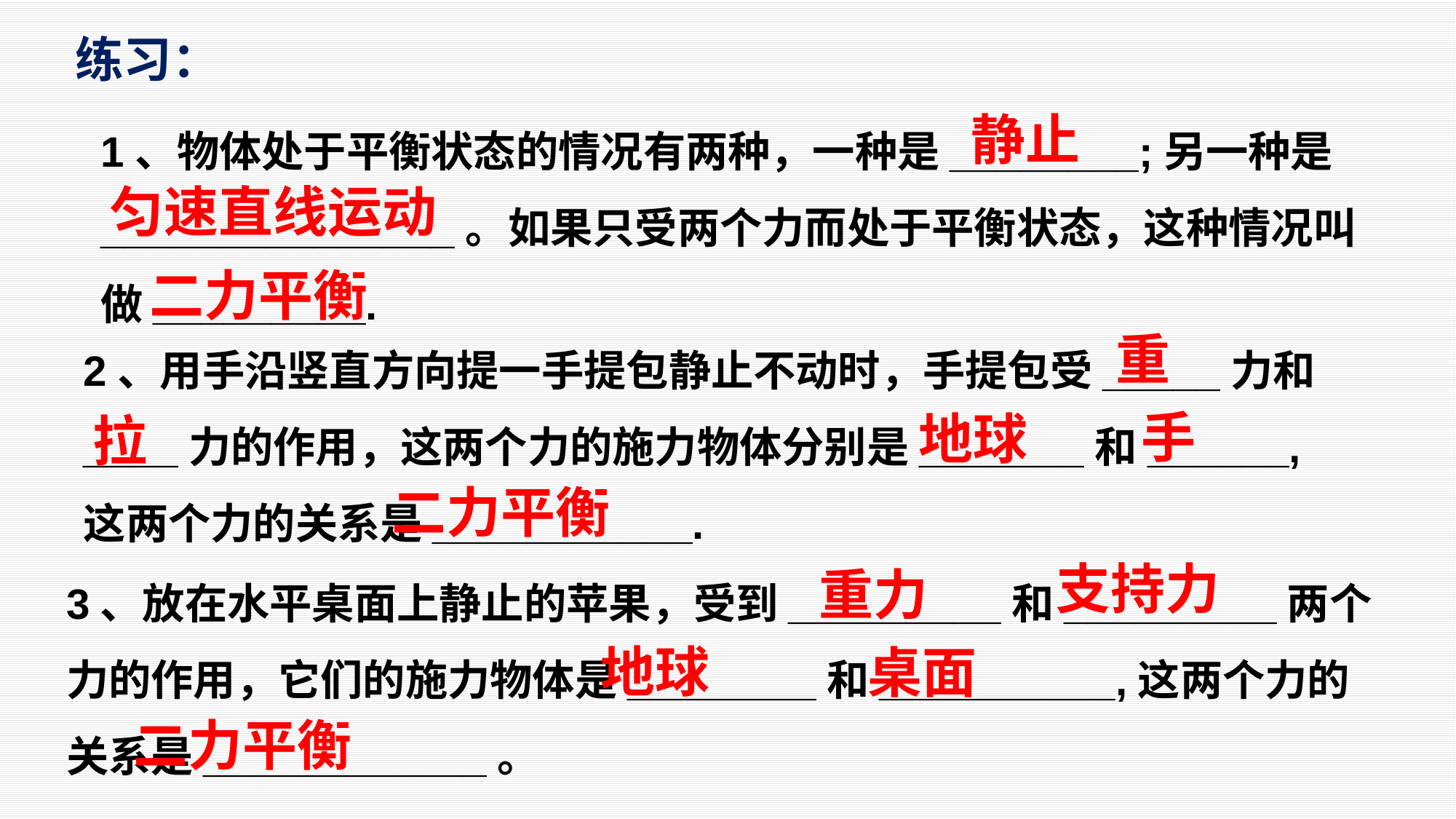

练习：
1、物体处于平衡状态的情况有两种，一种是________;另一种是_______________。如果只受两个力而处于平衡状态，这种情况叫做_________.
静止
匀速直线运动
二力平衡
2、用手沿竖直方向提一手提包静止不动时，手提包受_____力和____力的作用，这两个力的施力物体分别是_______和______,这两个力的关系是___________.
重
手
地球
拉
二力平衡
3、放在水平桌面上静止的苹果，受到_________和_________两个力的作用，它们的施力物体是________和__________,这两个力的关系是____________。
支持力
重力
地球
桌面
二力平衡